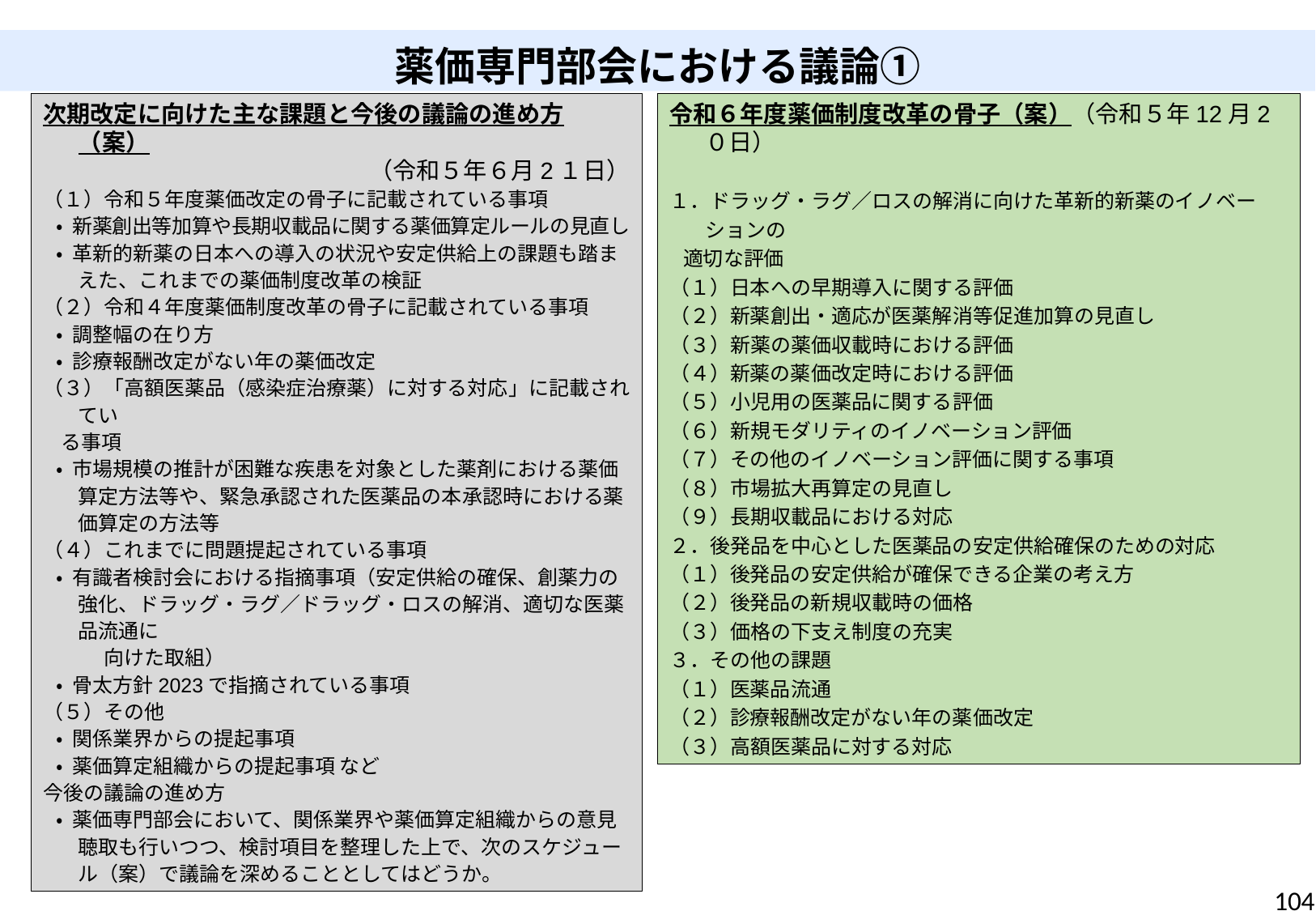

薬価専門部会における議論①
次期改定に向けた主な課題と今後の議論の進め方（案）
（令和５年６月2１日）
（１）令和５年度薬価改定の骨子に記載されている事項
   • 新薬創出等加算や長期収載品に関する薬価算定ルールの見直し
   • 革新的新薬の日本への導入の状況や安定供給上の課題も踏まえた、これまでの薬価制度改革の検証
（２）令和４年度薬価制度改革の骨子に記載されている事項
   • 調整幅の在り方
   • 診療報酬改定がない年の薬価改定
（３）「高額医薬品（感染症治療薬）に対する対応」に記載されてい
   る事項
   • 市場規模の推計が困難な疾患を対象とした薬剤における薬価算定方法等や、緊急承認された医薬品の本承認時における薬価算定の方法等
（４）これまでに問題提起されている事項
   • 有識者検討会における指摘事項（安定供給の確保、創薬力の強化、ドラッグ・ラグ／ドラッグ・ロスの解消、適切な医薬品流通に
　　　向けた取組）
   • 骨太方針2023で指摘されている事項
（５）その他
   • 関係業界からの提起事項
   • 薬価算定組織からの提起事項 など
今後の議論の進め方
   • 薬価専門部会において、関係業界や薬価算定組織からの意見聴取も行いつつ、検討項目を整理した上で、次のスケジュール（案）で議論を深めることとしてはどうか。
令和６年度薬価制度改革の骨子（案）（令和５年12月2０日）

１．ドラッグ・ラグ／ロスの解消に向けた革新的新薬のイノベーションの
  適切な評価
（１）日本への早期導入に関する評価
（２）新薬創出・適応が医薬解消等促進加算の見直し
（３）新薬の薬価収載時における評価
（４）新薬の薬価改定時における評価
（５）小児用の医薬品に関する評価
（６）新規モダリティのイノベーション評価
（７）その他のイノベーション評価に関する事項
（８）市場拡大再算定の見直し
（９）長期収載品における対応
２．後発品を中心とした医薬品の安定供給確保のための対応
（１）後発品の安定供給が確保できる企業の考え方
（２）後発品の新規収載時の価格
（３）価格の下支え制度の充実
３．その他の課題
（１）医薬品流通
（２）診療報酬改定がない年の薬価改定
（３）高額医薬品に対する対応
104